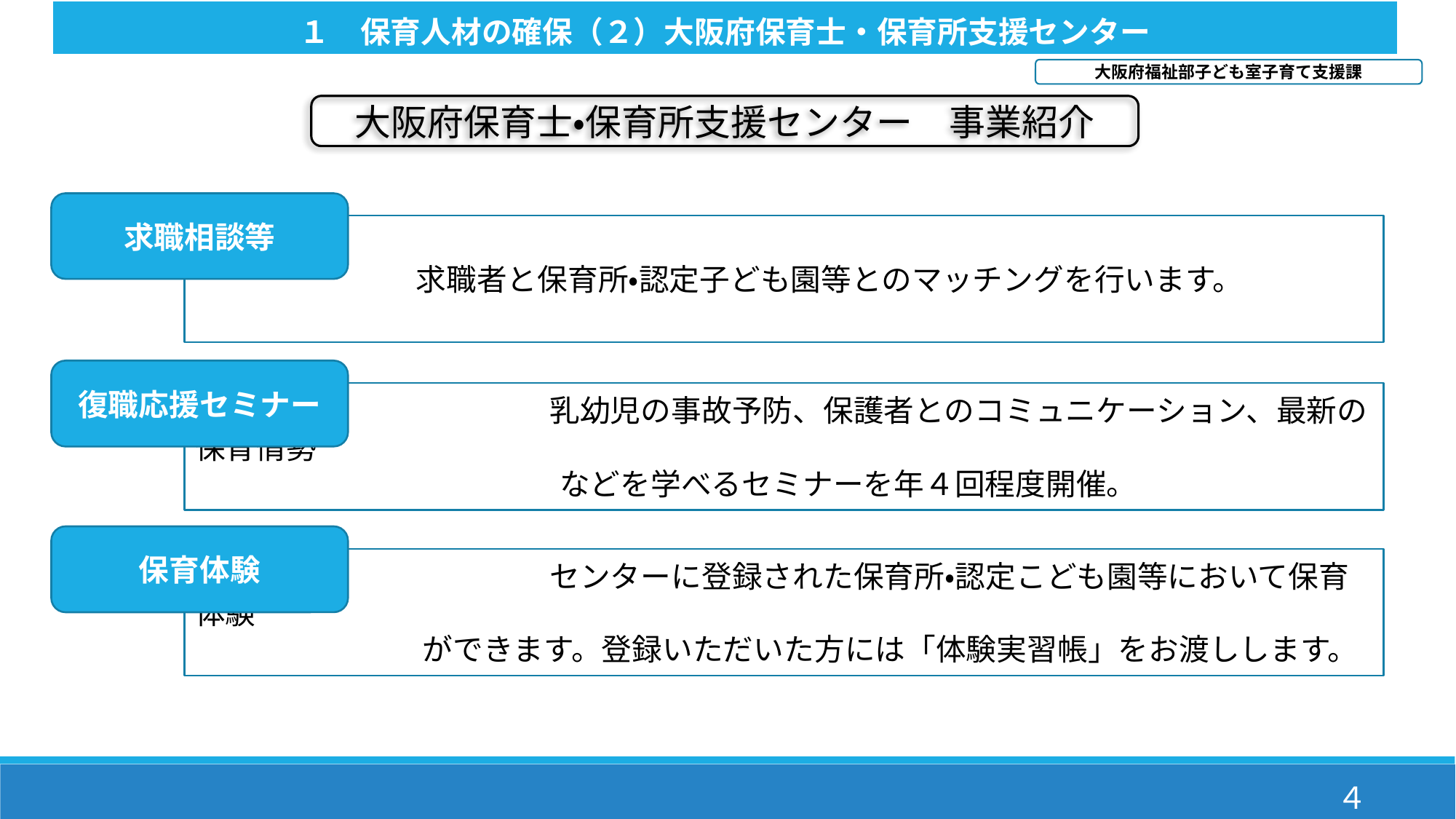

１　保育人材の確保（２）大阪府保育士・保育所支援センター
大阪府福祉部子ども室子育て支援課
大阪府保育士・保育所支援センター　事業紹介
求職相談等

　　　求職者と保育所・認定子ども園等とのマッチングを行います。

復職応援セミナー
　　　　　　　　　　　　　乳幼児の事故予防、保護者とのコミュニケーション、最新の保育情勢
　　　　　　　　　　　　などを学べるセミナーを年４回程度開催。
保育体験
　　　　　　　　　　　　　センターに登録された保育所・認定こども園等において保育体験
　　　　　　　ができます。登録いただいた方には「体験実習帳」をお渡しします。
４